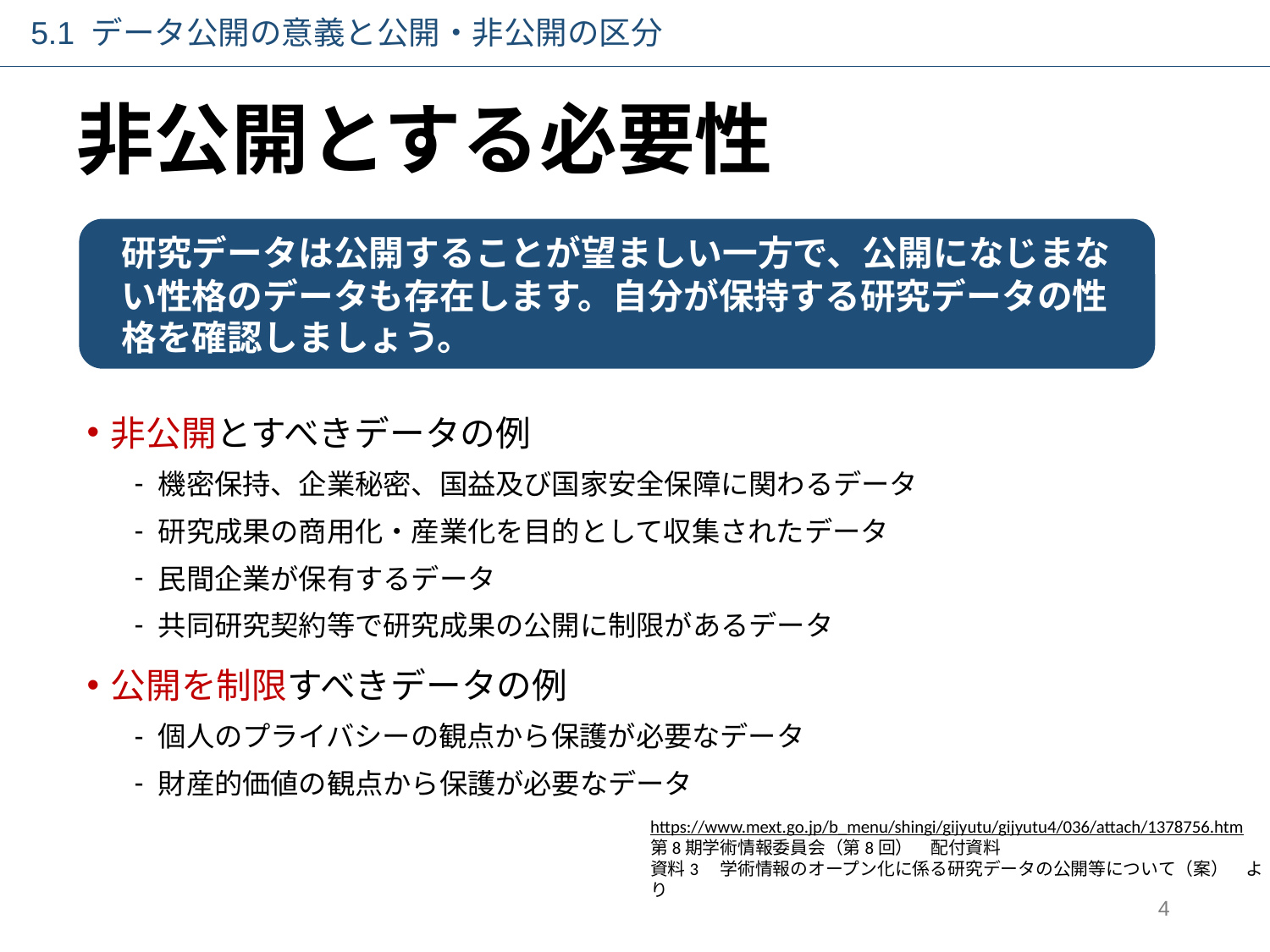

5.1 データ公開の意義と公開・非公開の区分
# 非公開とする必要性

研究データは公開することが望ましい一方で、公開になじまない性格のデータも存在します。自分が保持する研究データの性格を確認しましょう。
非公開とすべきデータの例
機密保持、企業秘密、国益及び国家安全保障に関わるデータ
研究成果の商用化・産業化を目的として収集されたデータ
民間企業が保有するデータ
共同研究契約等で研究成果の公開に制限があるデータ
公開を制限すべきデータの例
個人のプライバシーの観点から保護が必要なデータ
財産的価値の観点から保護が必要なデータ
https://www.mext.go.jp/b_menu/shingi/gijyutu/gijyutu4/036/attach/1378756.htm
第8期学術情報委員会（第8回）　配付資料
資料3　学術情報のオープン化に係る研究データの公開等について（案）　より
4